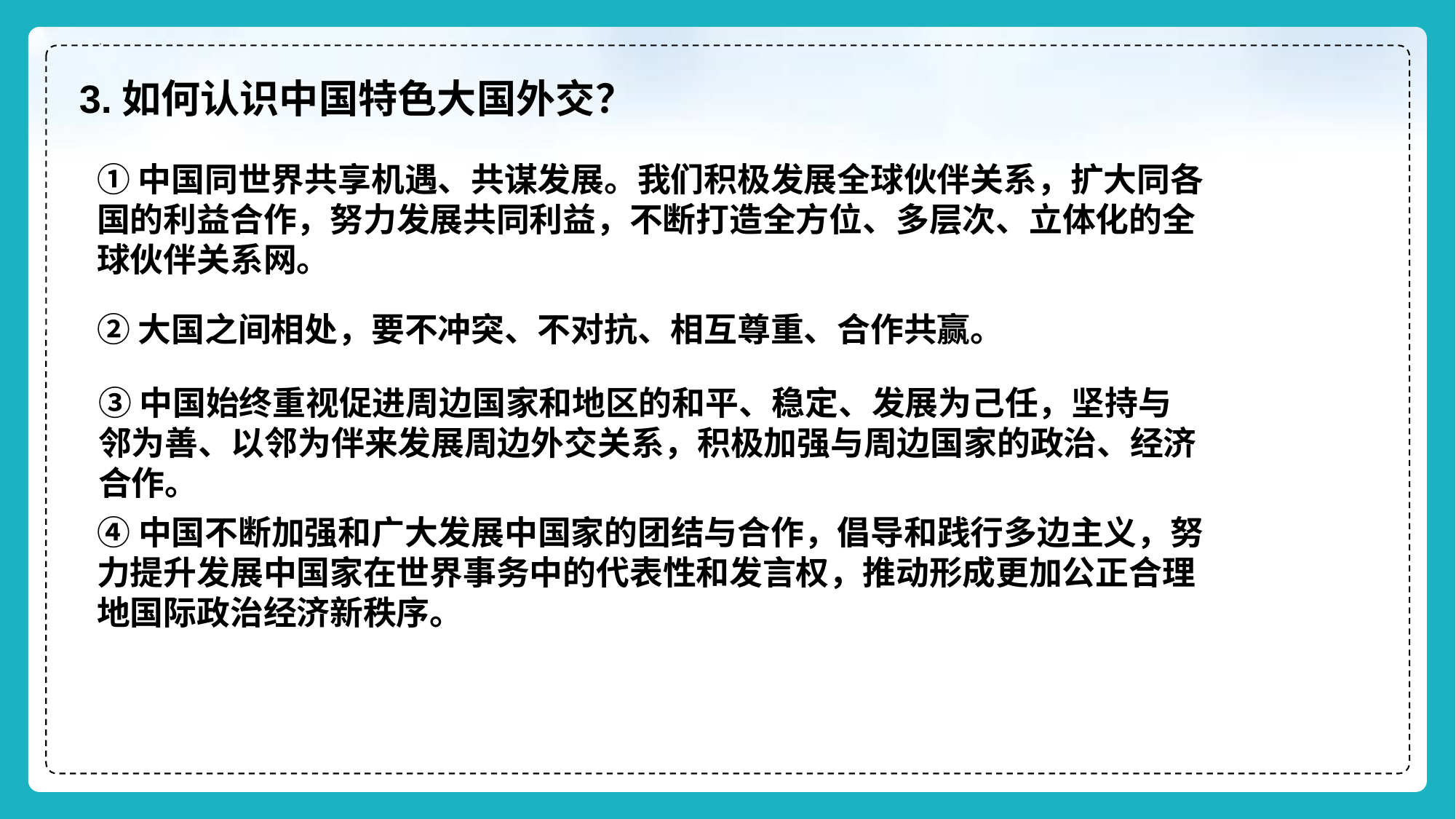

3.如何认识中国特色大国外交？
①中国同世界共享机遇、共谋发展。我们积极发展全球伙伴关系，扩大同各国的利益合作，努力发展共同利益，不断打造全方位、多层次、立体化的全球伙伴关系网。
②大国之间相处，要不冲突、不对抗、相互尊重、合作共赢。
③中国始终重视促进周边国家和地区的和平、稳定、发展为己任，坚持与邻为善、以邻为伴来发展周边外交关系，积极加强与周边国家的政治、经济合作。
④中国不断加强和广大发展中国家的团结与合作，倡导和践行多边主义，努力提升发展中国家在世界事务中的代表性和发言权，推动形成更加公正合理地国际政治经济新秩序。